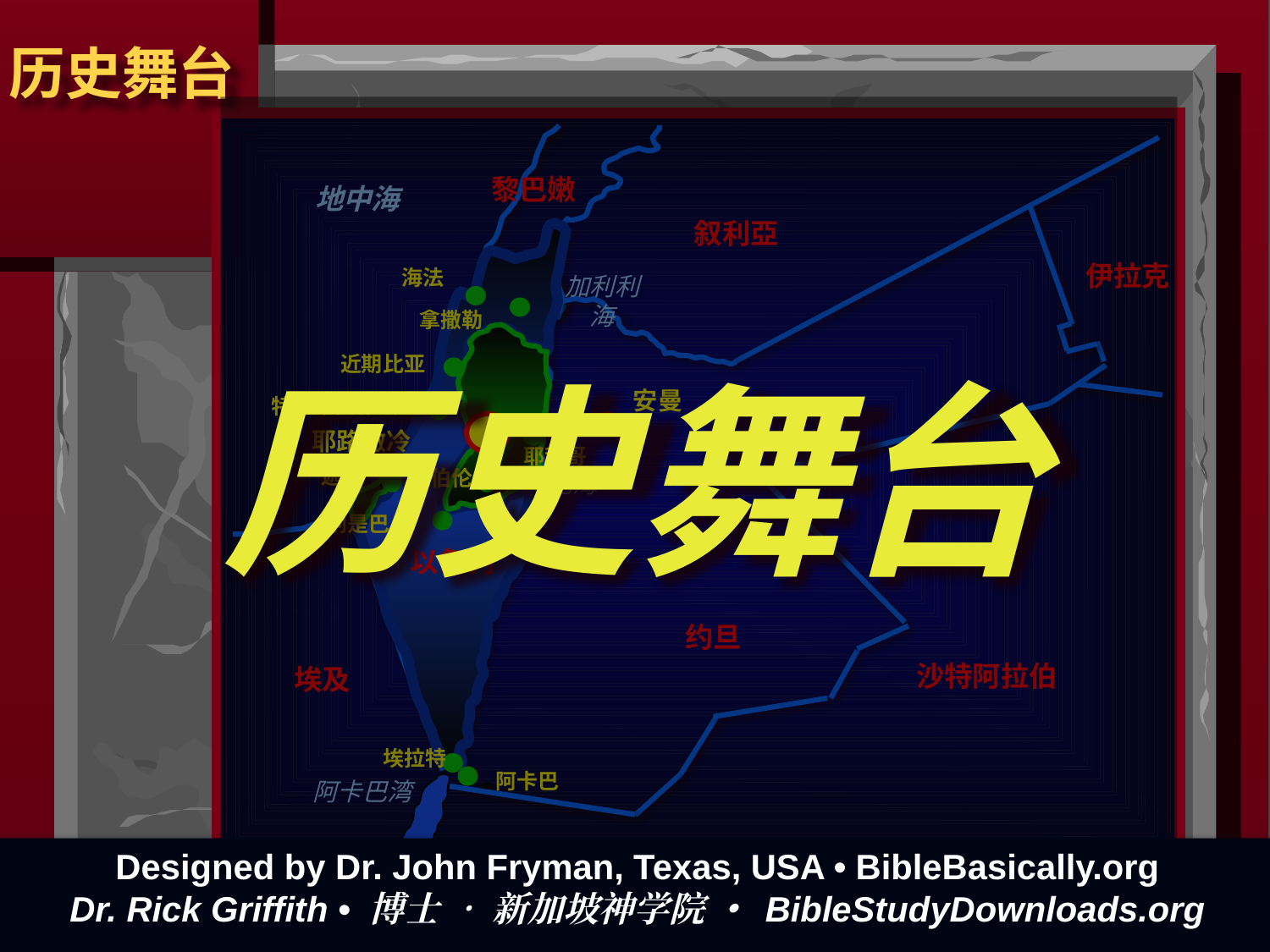

黎巴嫩
地中海

叙利亞

伊拉克
海法
加利利海

拿撒勒
近期比亚

特拉维夫雅法

耶路撒冷

迦萨
希伯伦
死海

别是巴

以色列
埃拉特

阿卡巴

耶利哥

历史舞台

安曼

约旦

沙特阿拉伯
埃及

阿卡巴湾

Designed by Dr. John Fryman, Texas, USA • BibleBasically.org
Dr. Rick Griffith • 博士 • 新加坡神学院 • BibleStudyDownloads.org
1
04